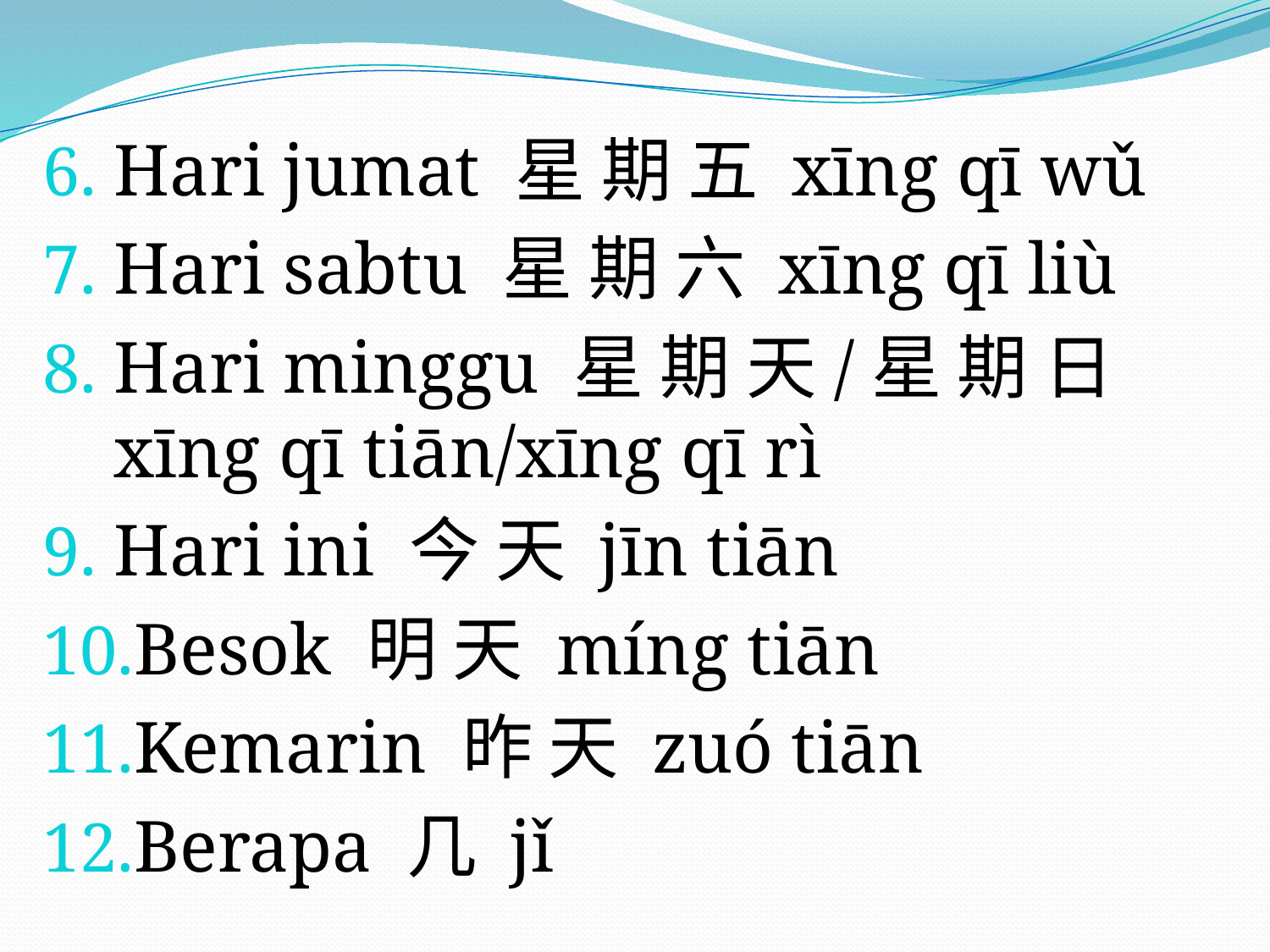

Hari jumat 星 期 五 xīng qī wǔ
Hari sabtu 星 期 六 xīng qī liù
Hari minggu 星 期 天/星 期 日 xīng qī tiān/xīng qī rì
Hari ini 今 天 jīn tiān
Besok 明 天 míng tiān
Kemarin 昨 天 zuó tiān
Berapa 几 jǐ